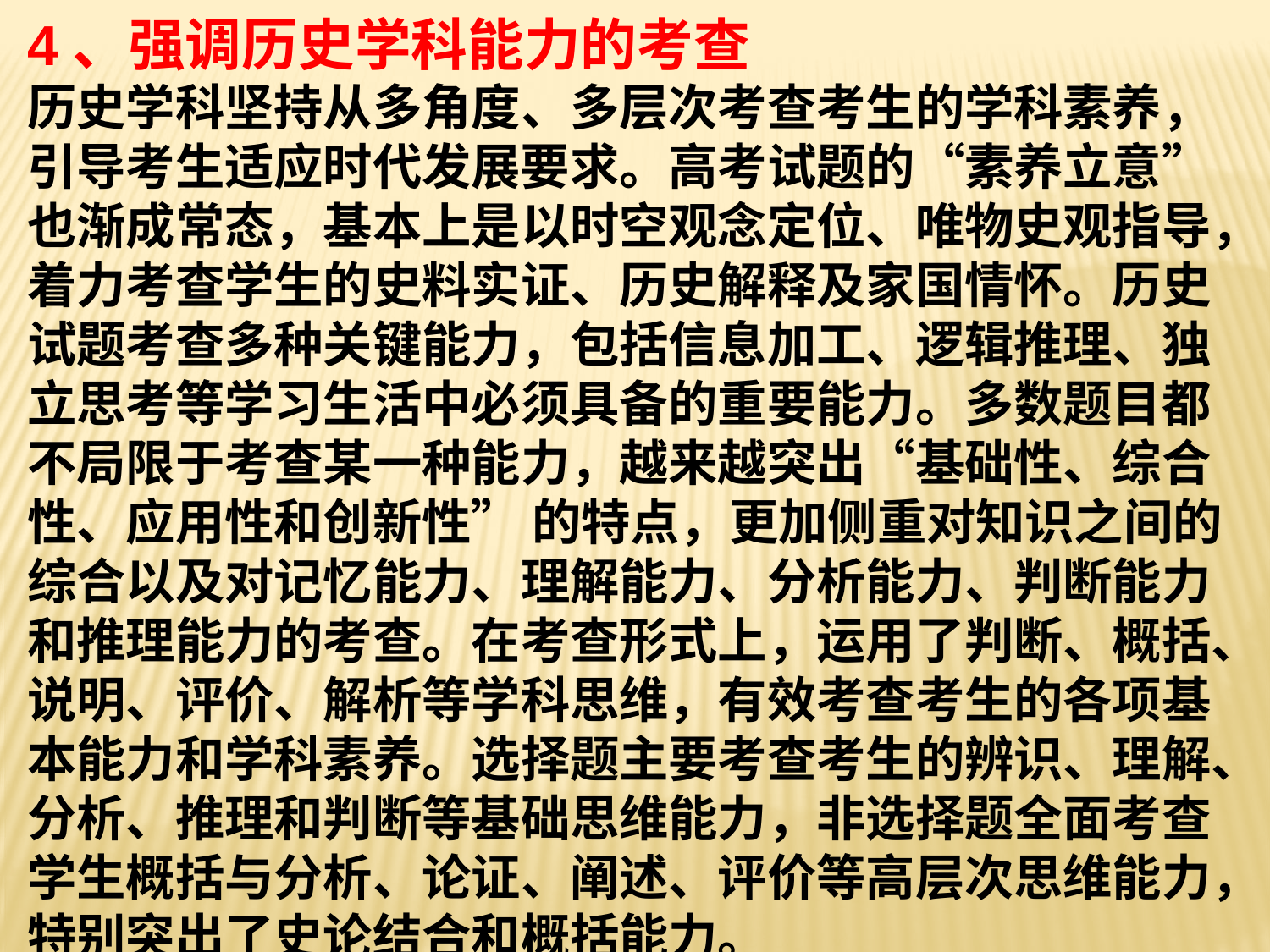

4、强调历史学科能力的考查
历史学科坚持从多角度、多层次考查考生的学科素养，引导考生适应时代发展要求。高考试题的“素养立意”也渐成常态，基本上是以时空观念定位、唯物史观指导，着力考查学生的史料实证、历史解释及家国情怀。历史试题考查多种关键能力，包括信息加工、逻辑推理、独立思考等学习生活中必须具备的重要能力。多数题目都不局限于考查某一种能力，越来越突出“基础性、综合性、应用性和创新性” 的特点，更加侧重对知识之间的综合以及对记忆能力、理解能力、分析能力、判断能力和推理能力的考查。在考查形式上，运用了判断、概括、说明、评价、解析等学科思维，有效考查考生的各项基本能力和学科素养。选择题主要考查考生的辨识、理解、分析、推理和判断等基础思维能力，非选择题全面考查学生概括与分析、论证、阐述、评价等高层次思维能力，特别突出了史论结合和概括能力。